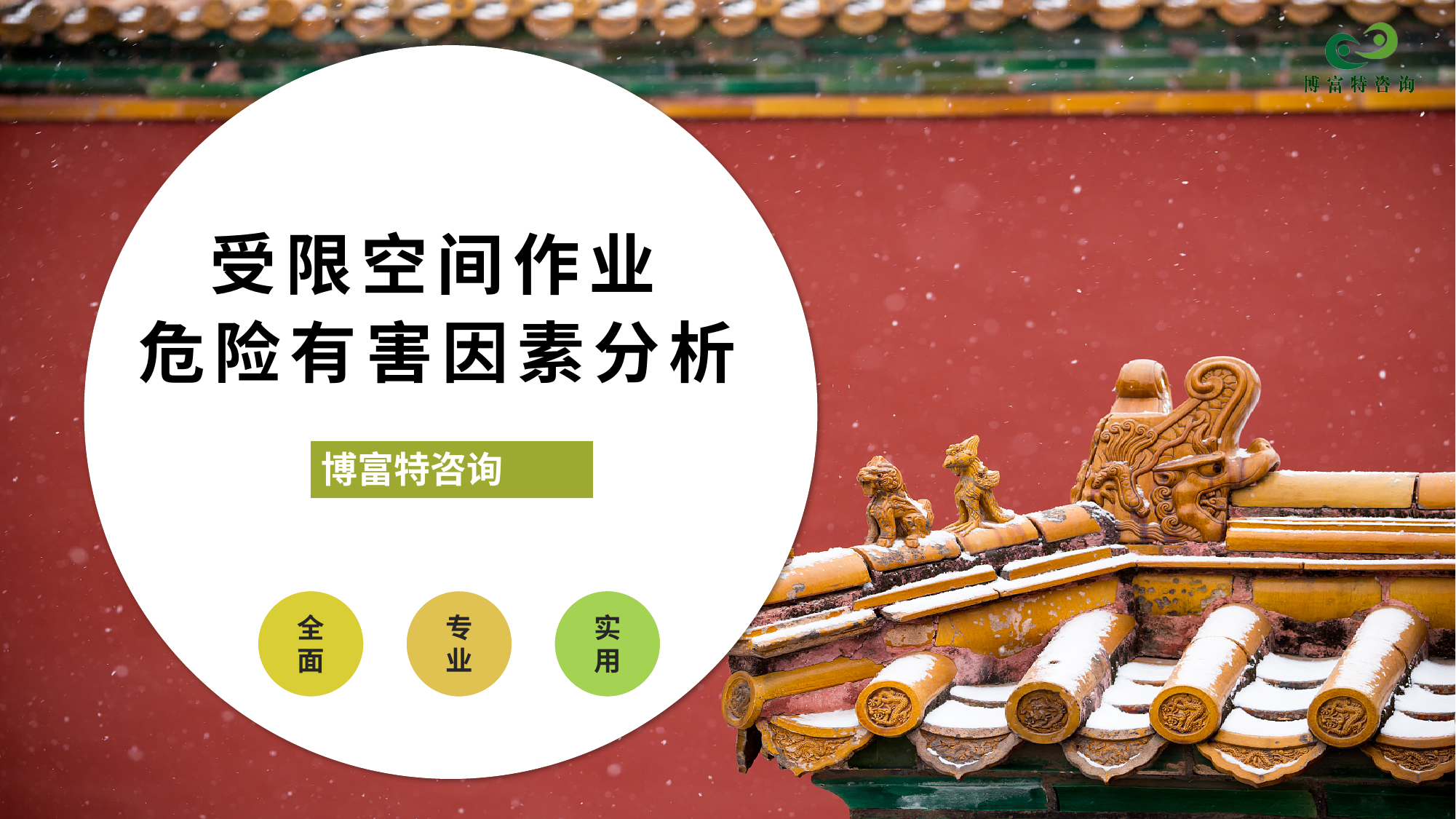

# 受限空间作业 危险有害因素分析
博富特咨询
全面
实用
专业